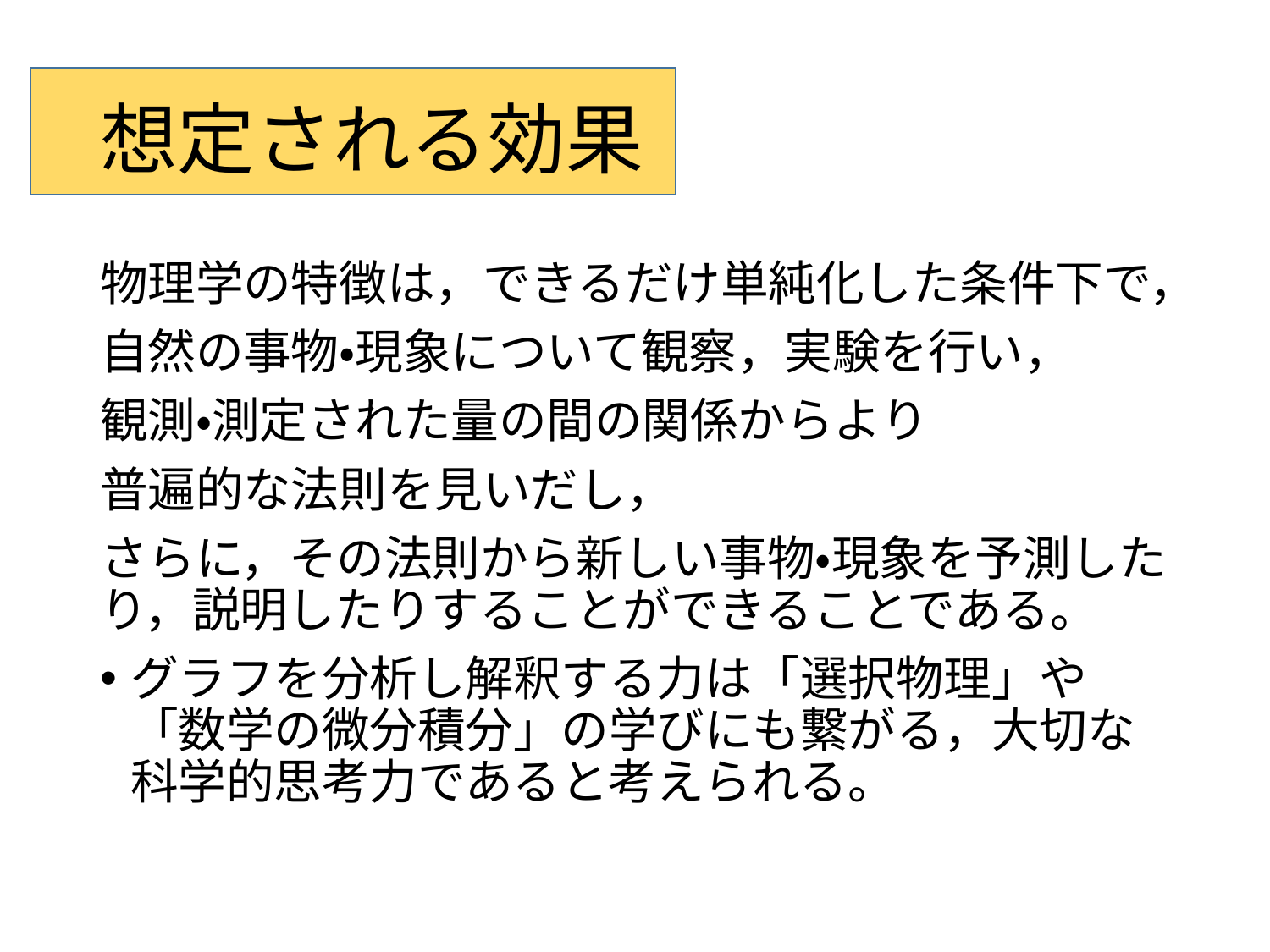

# 想定される効果

物理学の特徴は，できるだけ単純化した条件下で，
自然の事物・現象について観察，実験を行い，
観測・測定された量の間の関係からより
普遍的な法則を見いだし，
さらに，その法則から新しい事物・現象を予測したり，説明したりすることができることである。
グラフを分析し解釈する力は「選択物理」や「数学の微分積分」の学びにも繋がる，大切な科学的思考力であると考えられる。